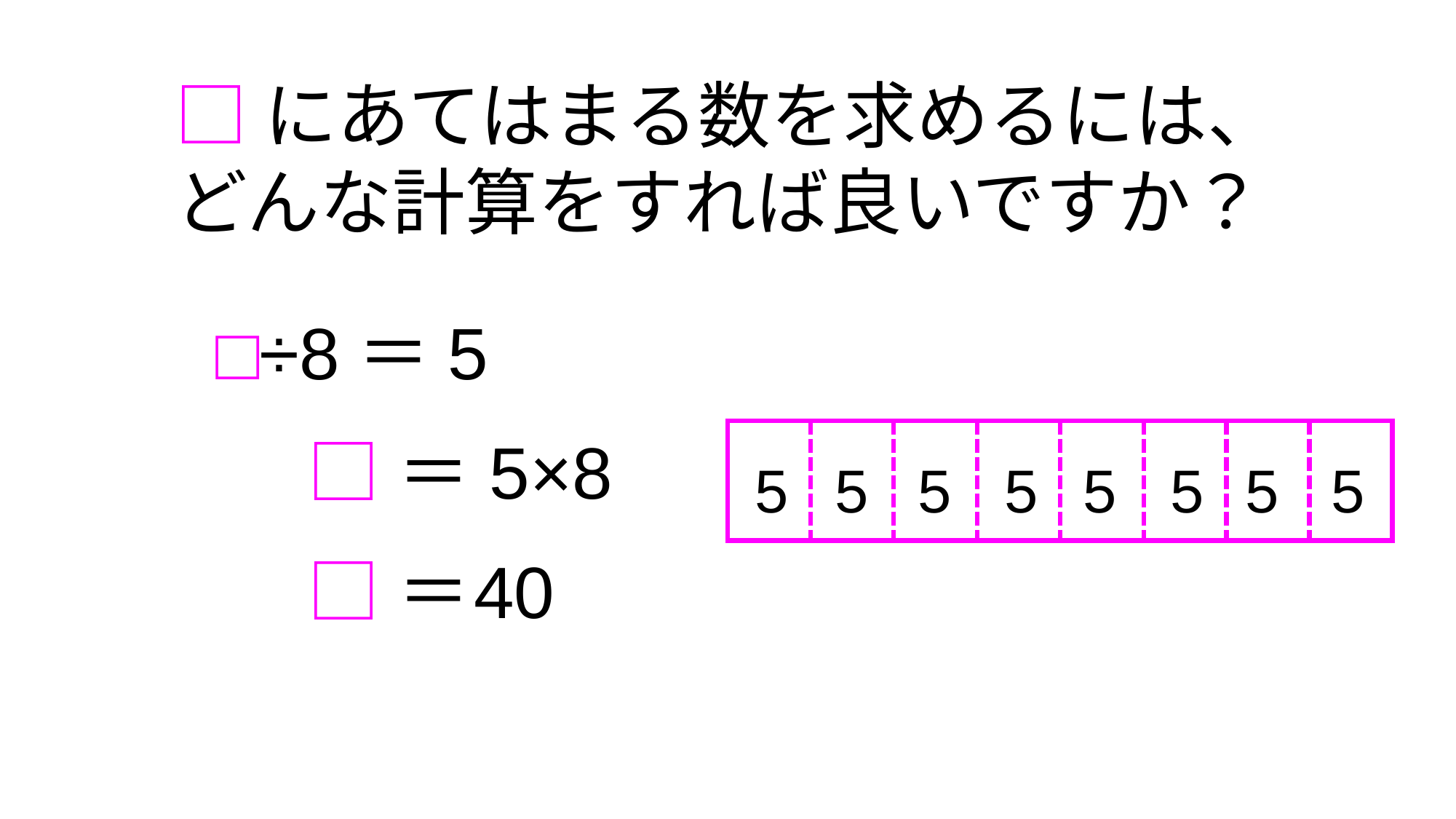

□にあてはまる数を求めるには、
どんな計算をすれば良いですか？
□÷8＝5

□＝
5×8
5
5
5
5
5
5
5
5
□＝
40